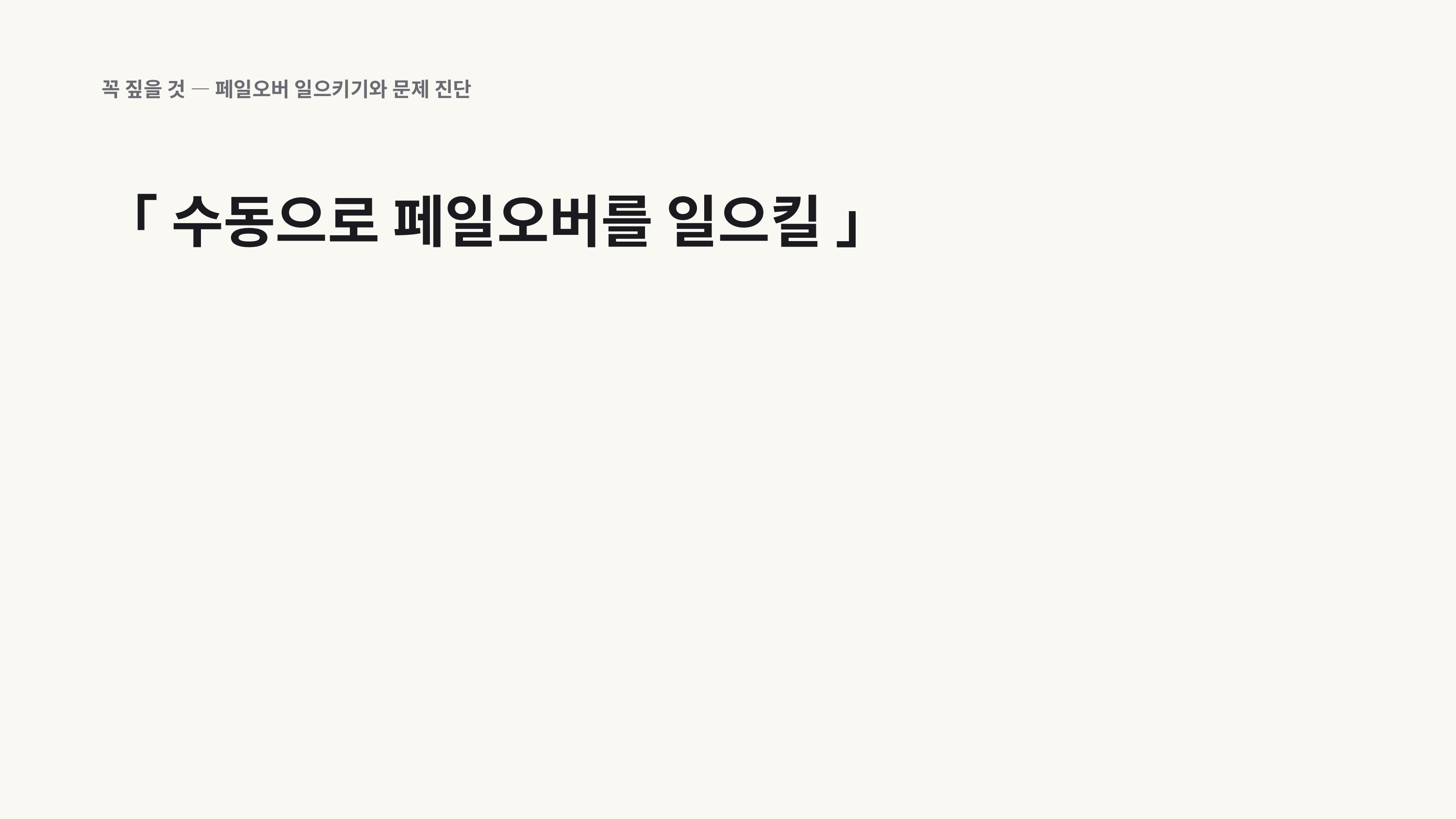

꼭 짚을 것 — 페일오버 일으키기와 문제 진단
「 수동으로 페일오버를 일으킬 」